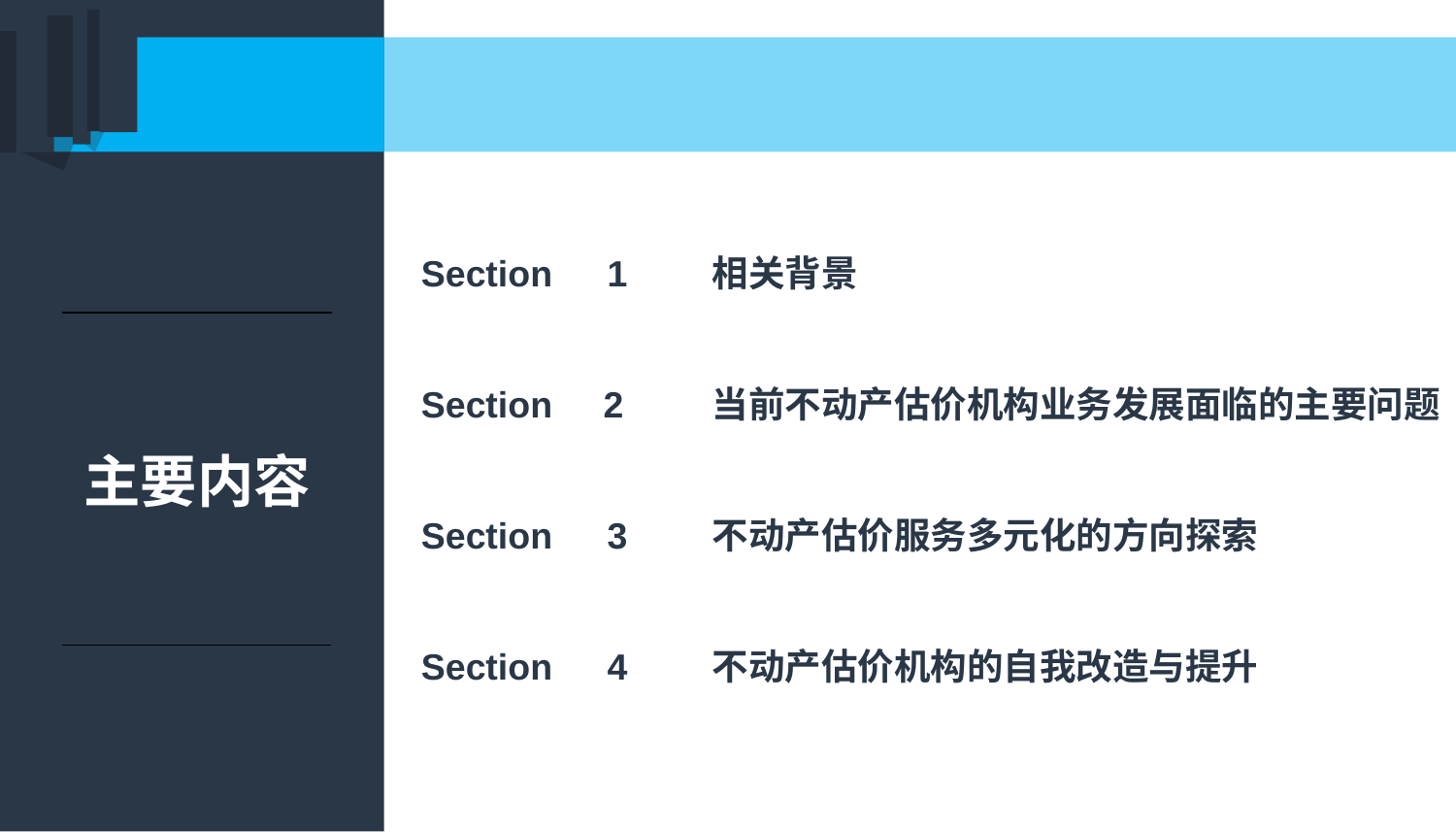

Section	    1	相关背景

Section     2	当前不动产估价机构业务发展面临的主要问题

Section	    3	不动产估价服务多元化的方向探索

Section	    4	不动产估价机构的自我改造与提升
主要内容